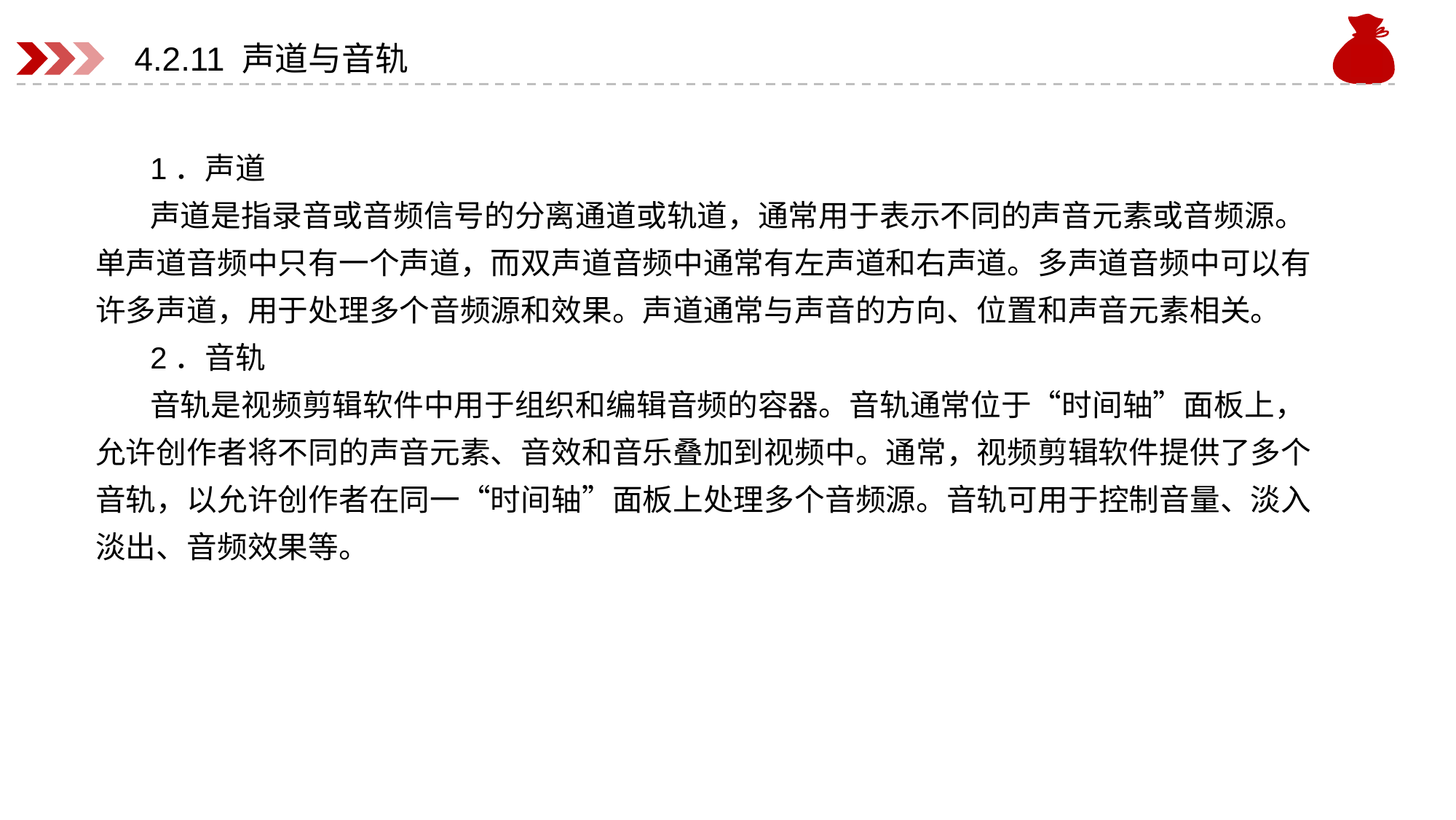

# 4.2.11 声道与音轨
20
1．声道
声道是指录音或音频信号的分离通道或轨道，通常用于表示不同的声音元素或音频源。单声道音频中只有一个声道，而双声道音频中通常有左声道和右声道。多声道音频中可以有许多声道，用于处理多个音频源和效果。声道通常与声音的方向、位置和声音元素相关。
2．音轨
音轨是视频剪辑软件中用于组织和编辑音频的容器。音轨通常位于“时间轴”面板上，允许创作者将不同的声音元素、音效和音乐叠加到视频中。通常，视频剪辑软件提供了多个音轨，以允许创作者在同一“时间轴”面板上处理多个音频源。音轨可用于控制音量、淡入淡出、音频效果等。